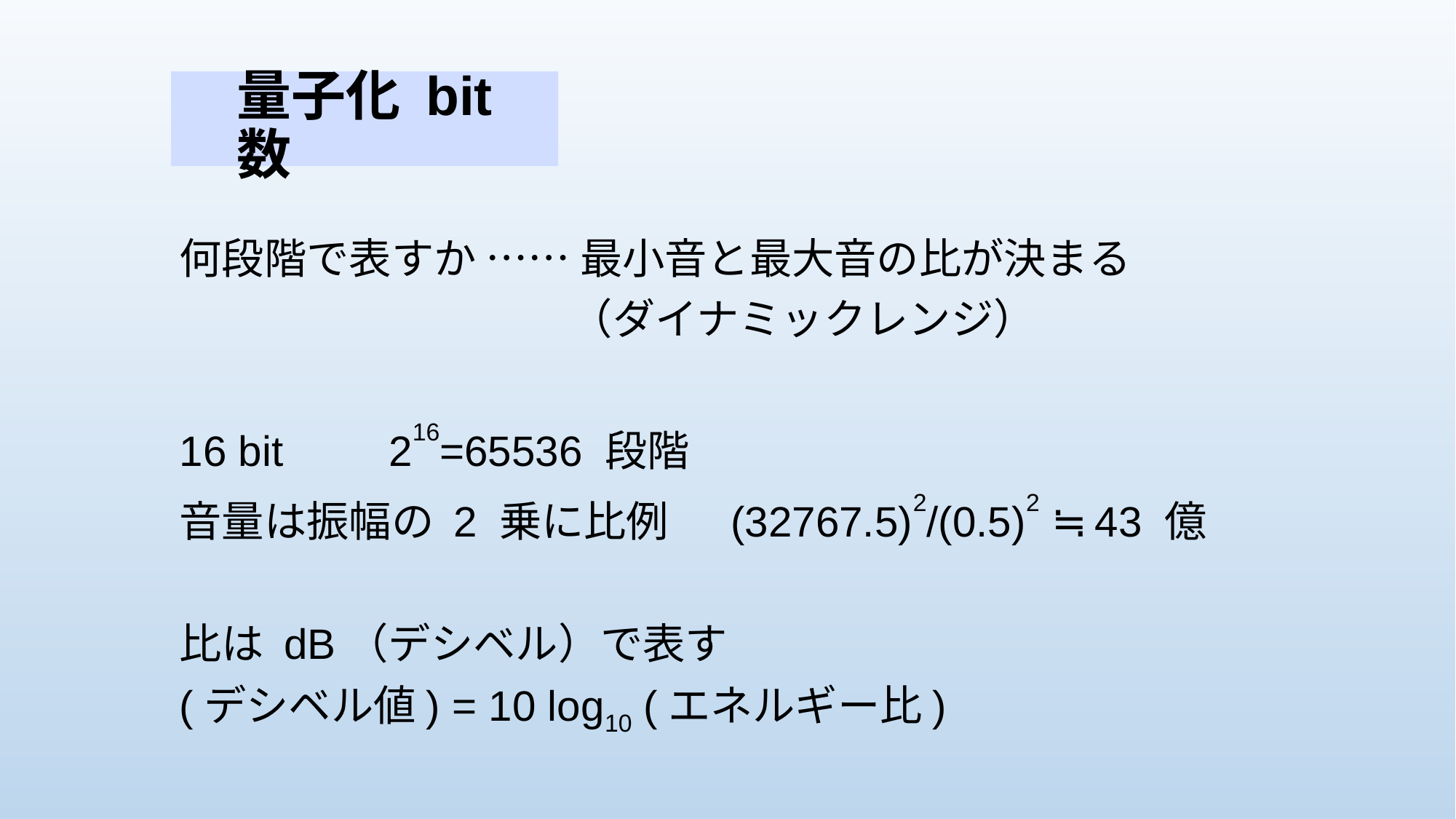

# 量子化 bit 数
何段階で表すか …… 最小音と最大音の比が決まる
　　　　 　　　　　（ダイナミックレンジ）

16 bit　　216=65536 段階
音量は振幅の 2 乗に比例　 (32767.5)2/(0.5)2 ≒ 43 億

比は dB（デシベル）で表す
(デシベル値) = 10 log10 (エネルギー比)